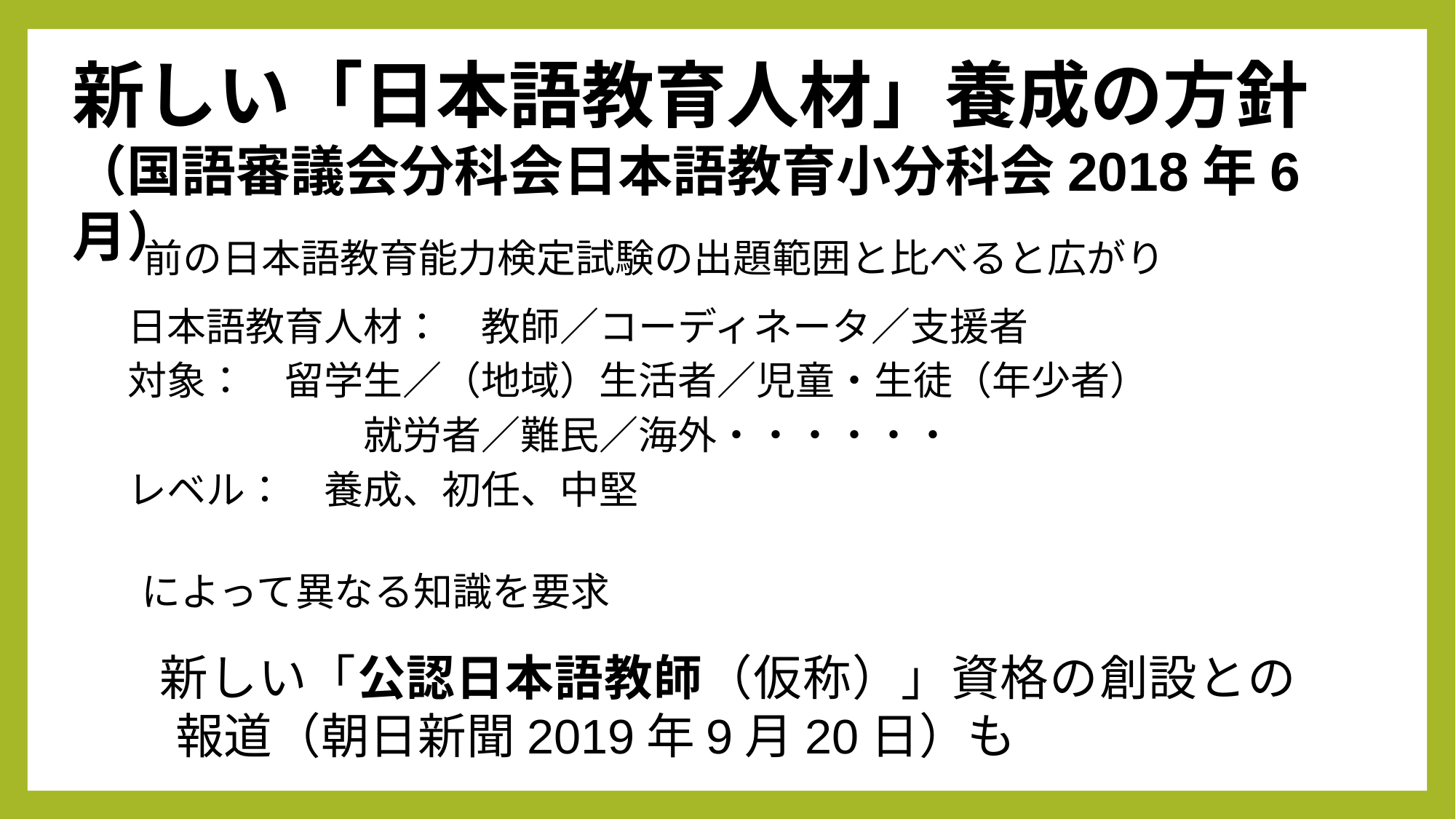

新しい「日本語教育人材」養成の方針
（国語審議会分科会日本語教育小分科会2018年6月）
 前の日本語教育能力検定試験の出題範囲と比べると広がり

日本語教育人材：　教師／コーディネータ／支援者
対象：　留学生／（地域）生活者／児童・生徒（年少者）
　　　　　　就労者／難民／海外・・・・・・
レベル：　養成、初任、中堅
　　　　　　　　　　　　　　　　　　　　　　　　　　　　　によって異なる知識を要求
新しい「公認日本語教師（仮称）」資格の創設との報道（朝日新聞2019年9月20日）も